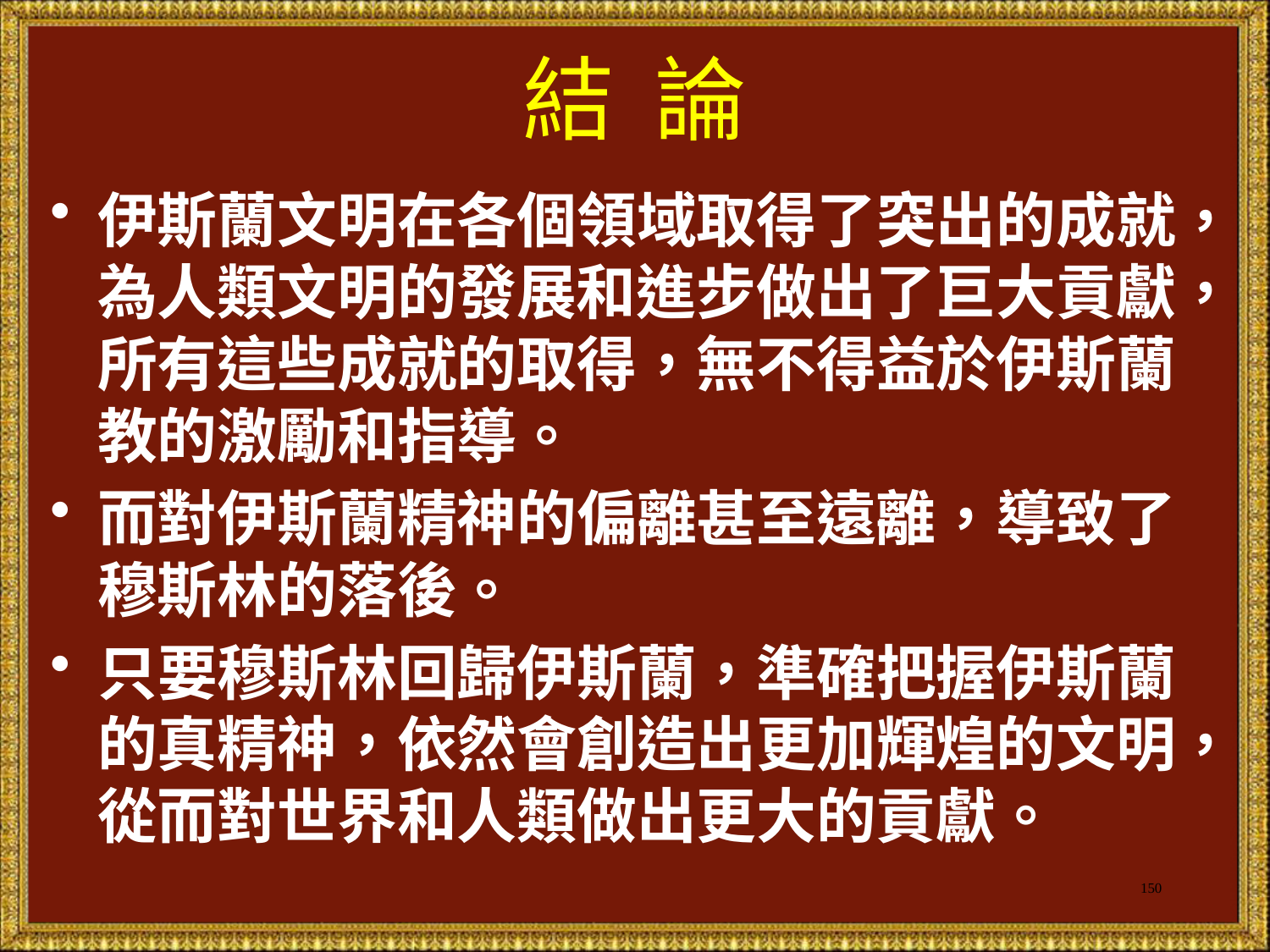

# 結  論
伊斯蘭文明在各個領域取得了突出的成就，為人類文明的發展和進步做出了巨大貢獻，所有這些成就的取得，無不得益於伊斯蘭教的激勵和指導。
而對伊斯蘭精神的偏離甚至遠離，導致了穆斯林的落後。
只要穆斯林回歸伊斯蘭，準確把握伊斯蘭的真精神，依然會創造出更加輝煌的文明，從而對世界和人類做出更大的貢獻。
150